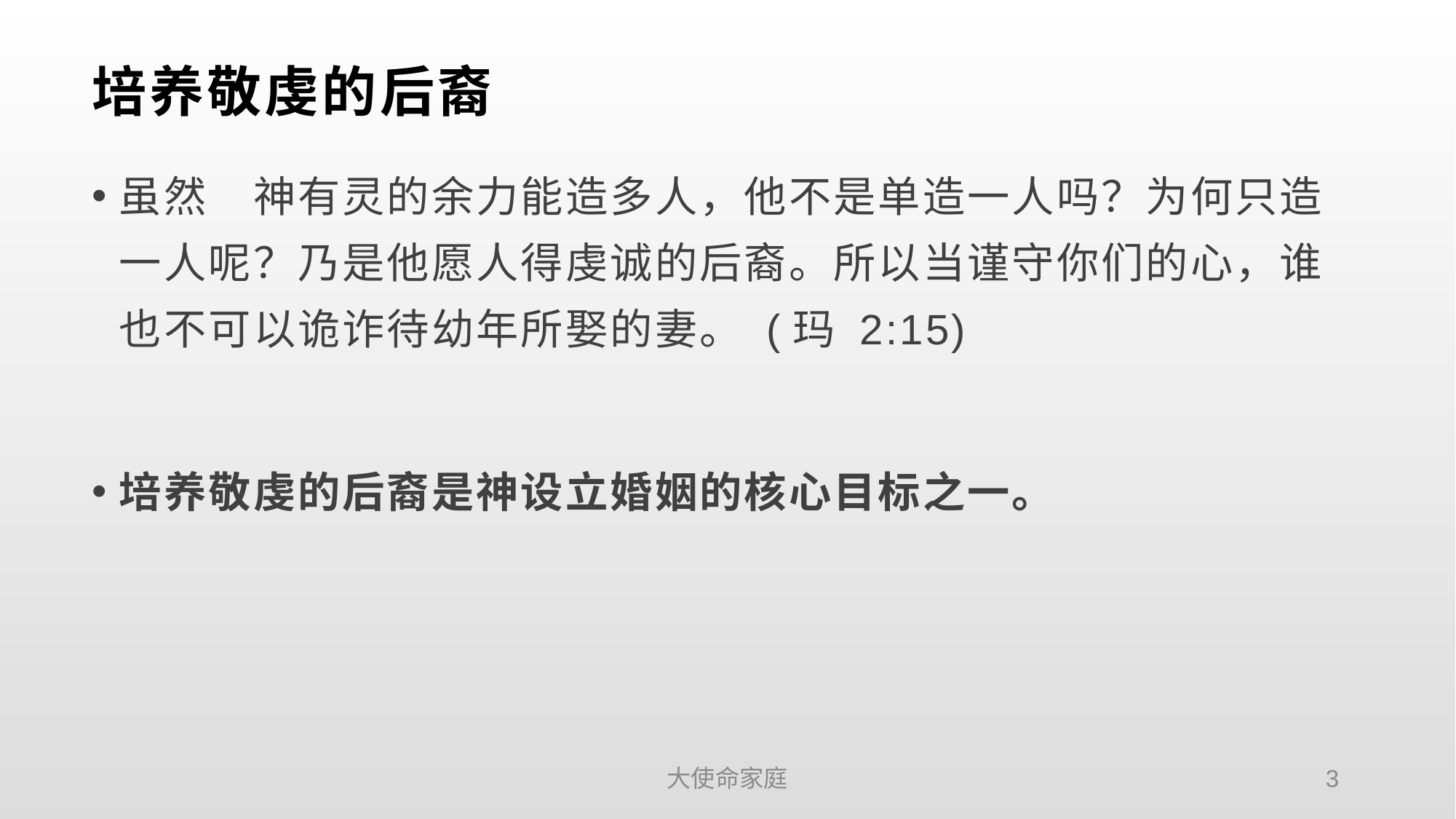

# 培养敬虔的后裔
虽然　神有灵的余力能造多人，他不是单造一人吗？为何只造一人呢？乃是他愿人得虔诚的后裔。所以当谨守你们的心，谁也不可以诡诈待幼年所娶的妻。 (玛 2:15)

培养敬虔的后裔是神设立婚姻的核心目标之一。
大使命家庭
3